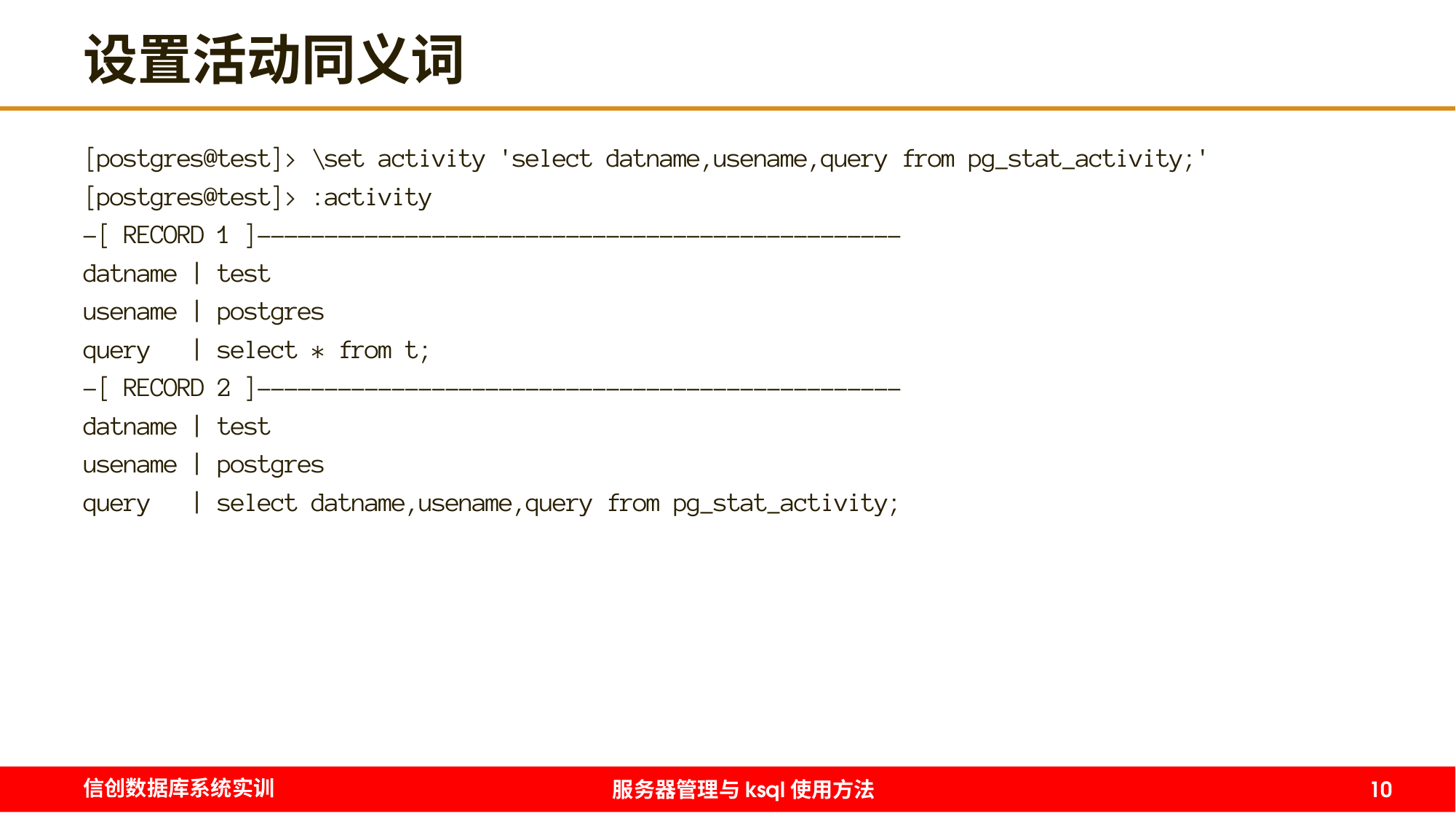

# 设置活动同义词
[postgres@test]> \set activity 'select datname,usename,query from pg_stat_activity;'
[postgres@test]> :activity
-[ RECORD 1 ]------------------------------------------------
datname | test
usename | postgres
query   | select * from t;
-[ RECORD 2 ]------------------------------------------------
datname | test
usename | postgres
query   | select datname,usename,query from pg_stat_activity;